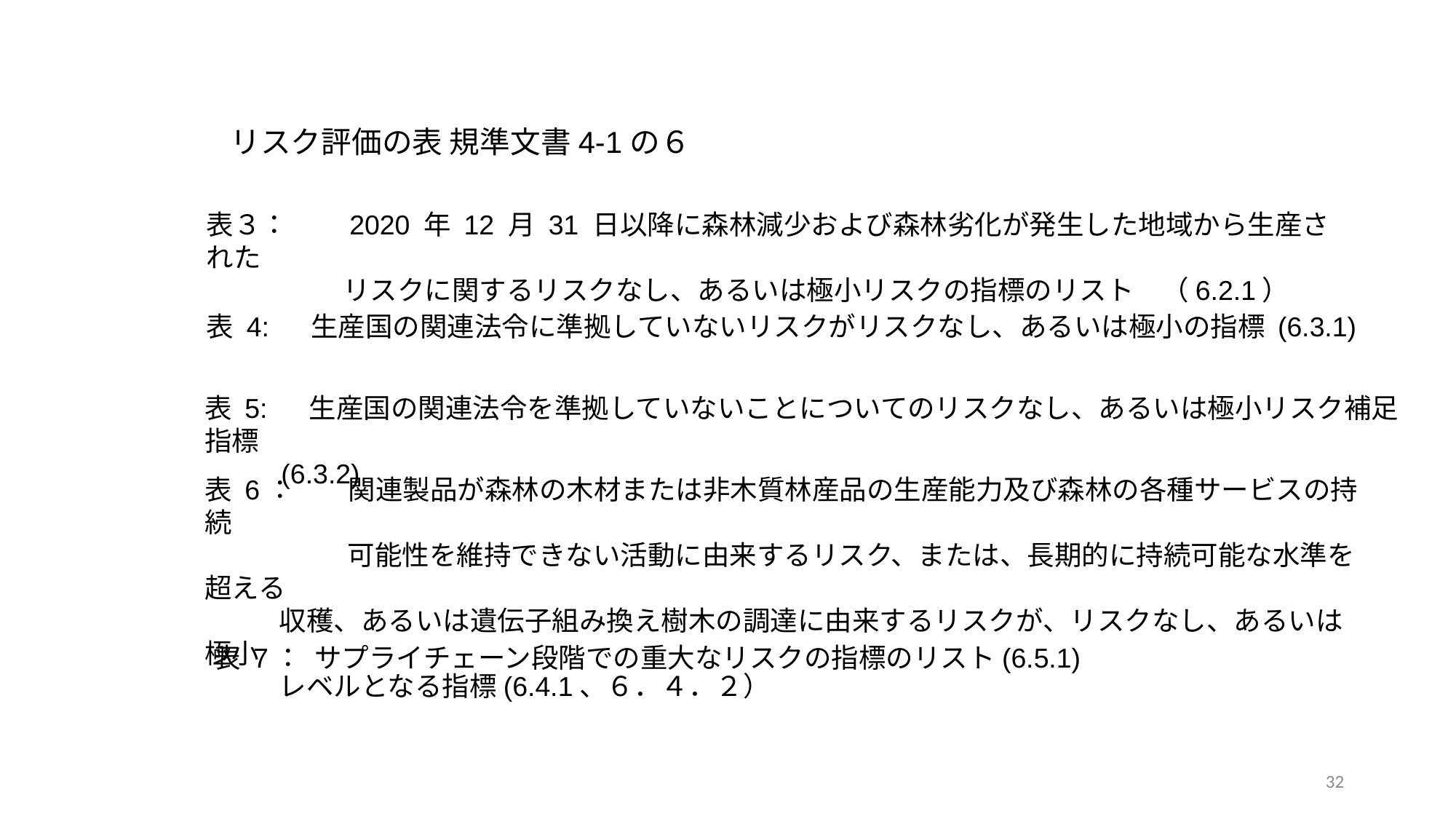

リスク評価の表 規準文書4-1の６
表３：　　2020 年 12 月 31 日以降に森林減少および森林劣化が発生した地域から生産された
　　　　　リスクに関するリスクなし、あるいは極小リスクの指標のリスト　（6.2.1）
表 4: 　生産国の関連法令に準拠していないリスクがリスクなし、あるいは極小の指標 (6.3.1)
表 5: 　生産国の関連法令を準拠していないことについてのリスクなし、あるいは極小リスク補足指標
          (6.3.2)

表 6：　　関連製品が森林の木材または非木質林産品の生産能力及び森林の各種サービスの持 続
　　　　　 可能性を維持できない活動に由来するリスク、または、長期的に持続可能な水準を超える
           収穫、あるいは遺伝子組み換え樹木の調達に由来するリスクが、リスクなし、あるいは極小
           レベルとなる指標(6.4.1、６．４．２）
表 7：  サプライチェーン段階での重大なリスクの指標のリスト(6.5.1)
32